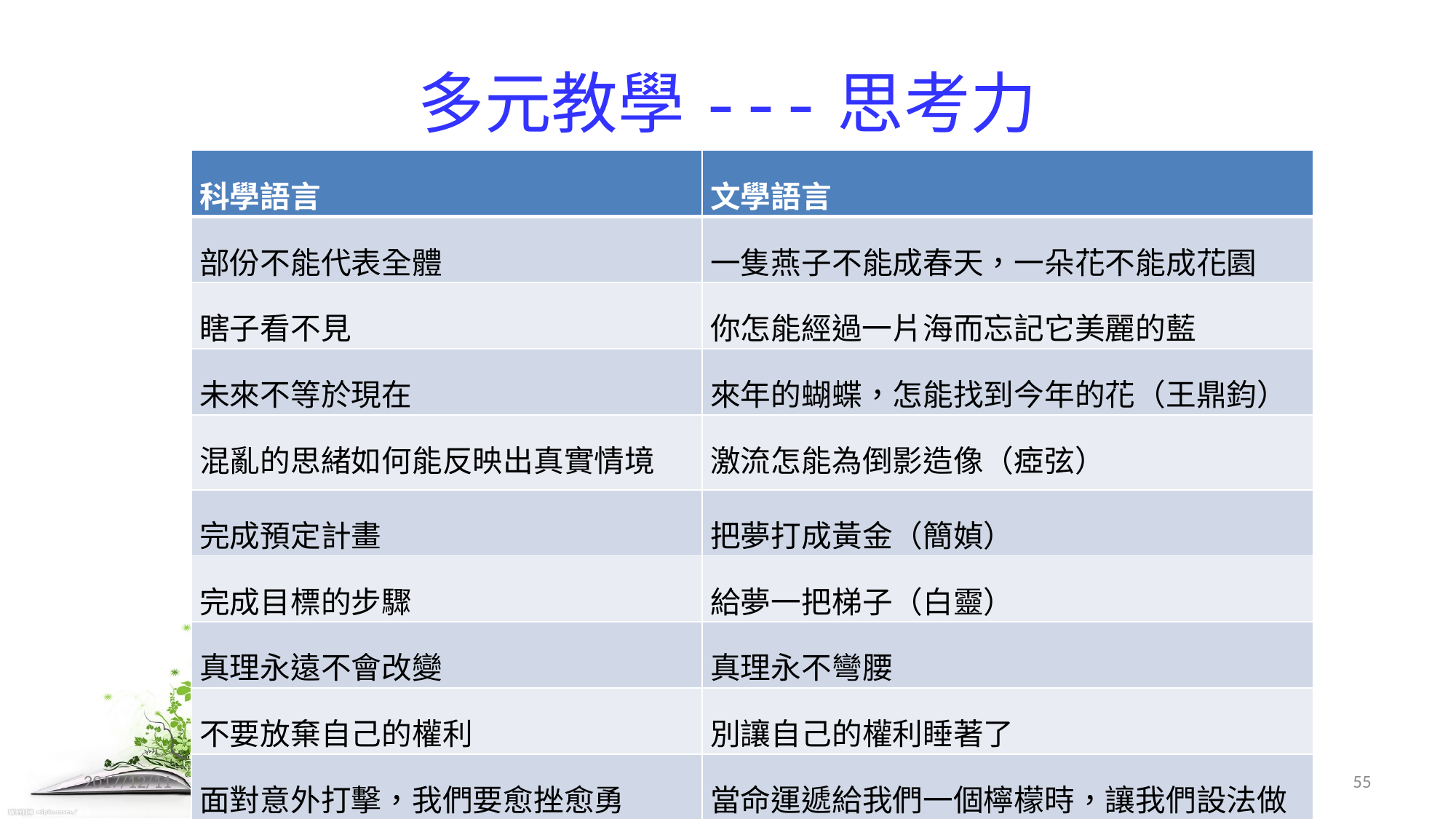

# 多元教學---思考力
| 科學語言 | 文學語言 |
| --- | --- |
| 部份不能代表全體 | 一隻燕子不能成春天，一朵花不能成花園 |
| 瞎子看不見 | 你怎能經過一片海而忘記它美麗的藍 |
| 未來不等於現在 | 來年的蝴蝶，怎能找到今年的花（王鼎鈞） |
| 混亂的思緒如何能反映出真實情境 | 激流怎能為倒影造像（瘂弦） |
| 完成預定計畫 | 把夢打成黃金（簡媜） |
| 完成目標的步驟 | 給夢一把梯子（白靈） |
| 真理永遠不會改變 | 真理永不彎腰 |
| 不要放棄自己的權利 | 別讓自己的權利睡著了 |
| 面對意外打擊，我們要愈挫愈勇 | 當命運遞給我們一個檸檬時，讓我們設法做出一杯檸檬汁 |
2017/12/11
傳統古詩文教學中的多元與創新
55